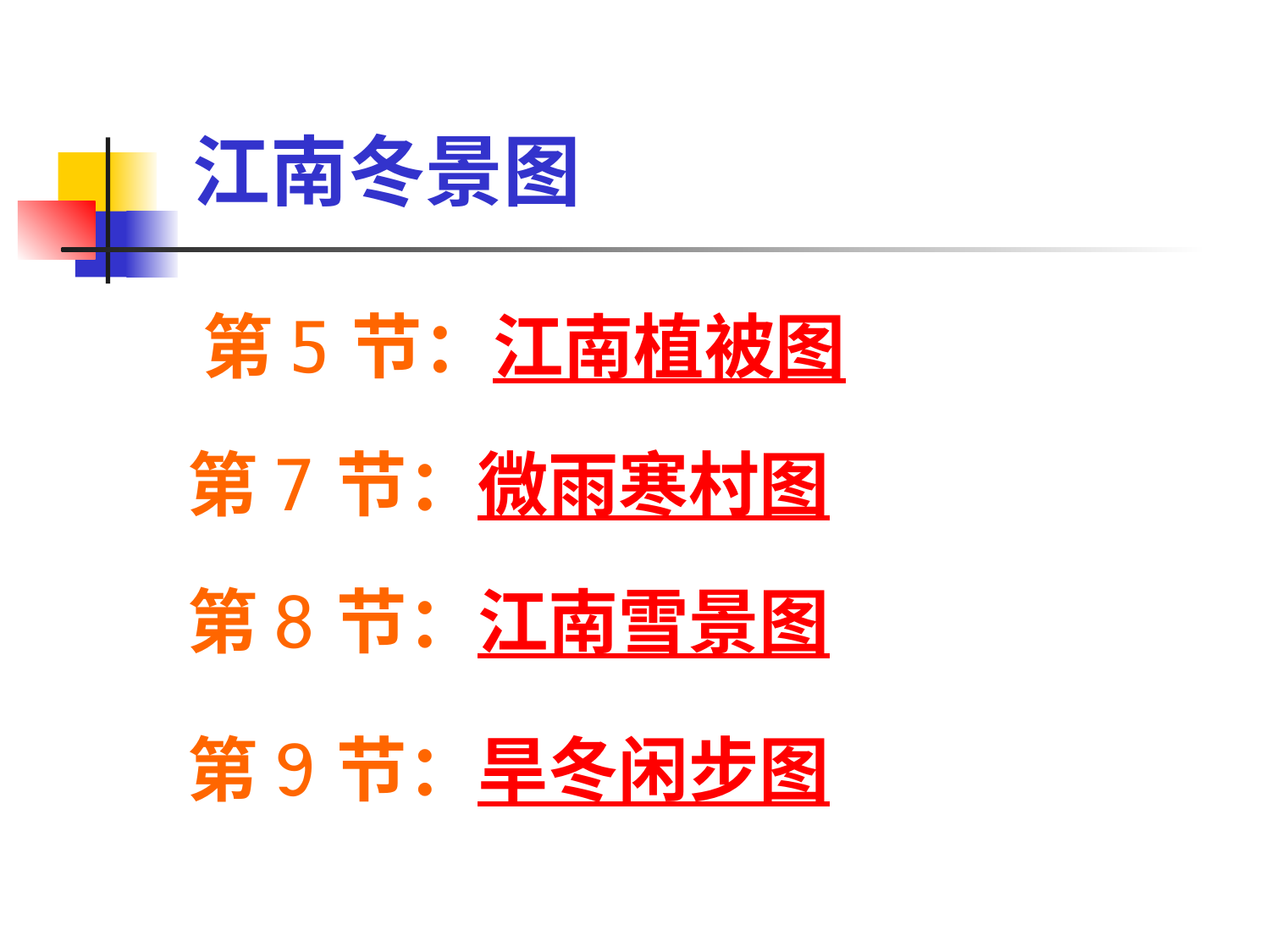

江南冬景图
第5节：江南植被图
第7节：微雨寒村图
第8节：江南雪景图
第9节：旱冬闲步图